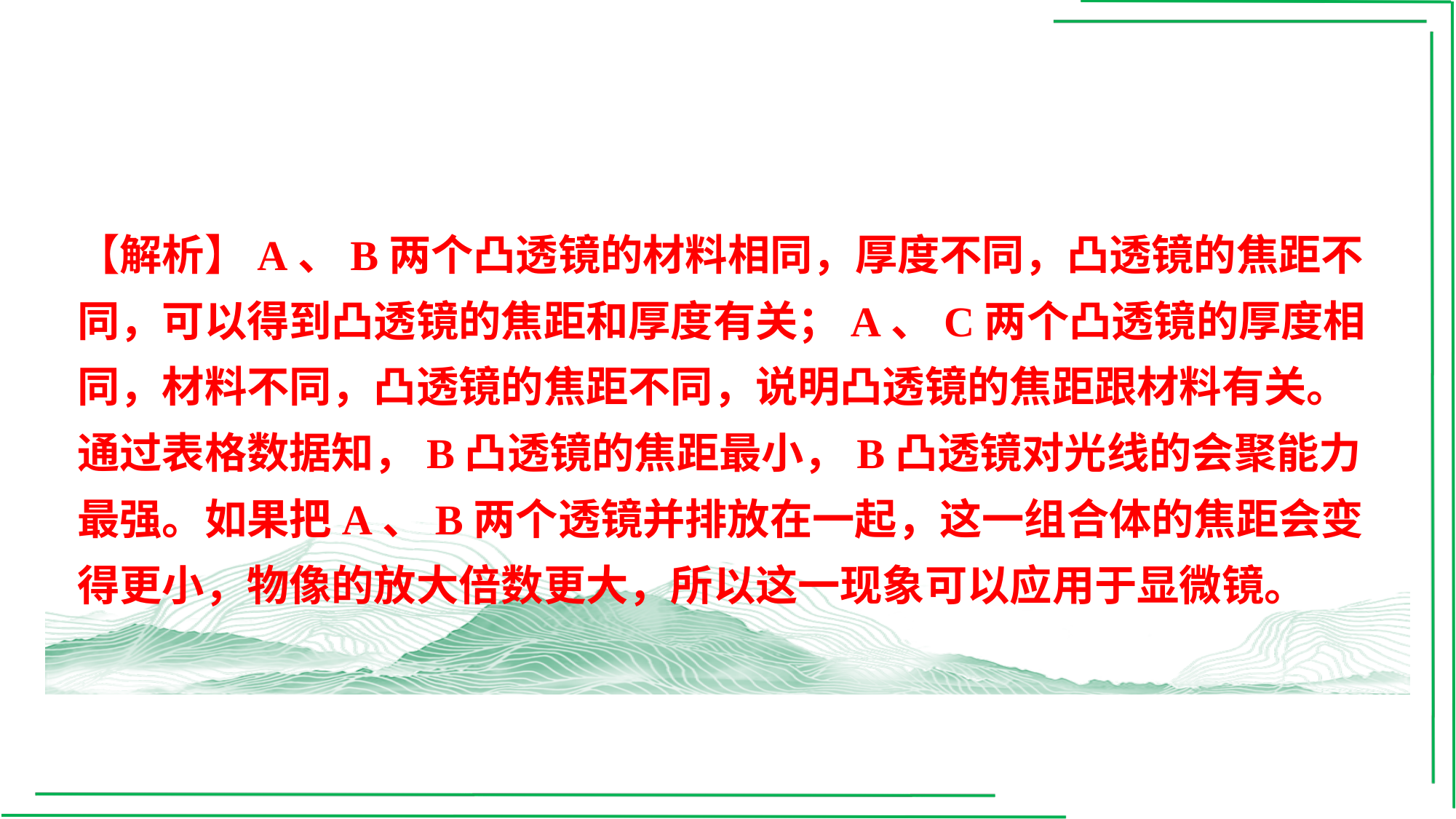

【解析】A、B两个凸透镜的材料相同，厚度不同，凸透镜的焦距不同，可以得到凸透镜的焦距和厚度有关；A、C两个凸透镜的厚度相同，材料不同，凸透镜的焦距不同，说明凸透镜的焦距跟材料有关。通过表格数据知，B凸透镜的焦距最小，B凸透镜对光线的会聚能力最强。如果把A、B两个透镜并排放在一起，这一组合体的焦距会变得更小，物像的放大倍数更大，所以这一现象可以应用于显微镜。